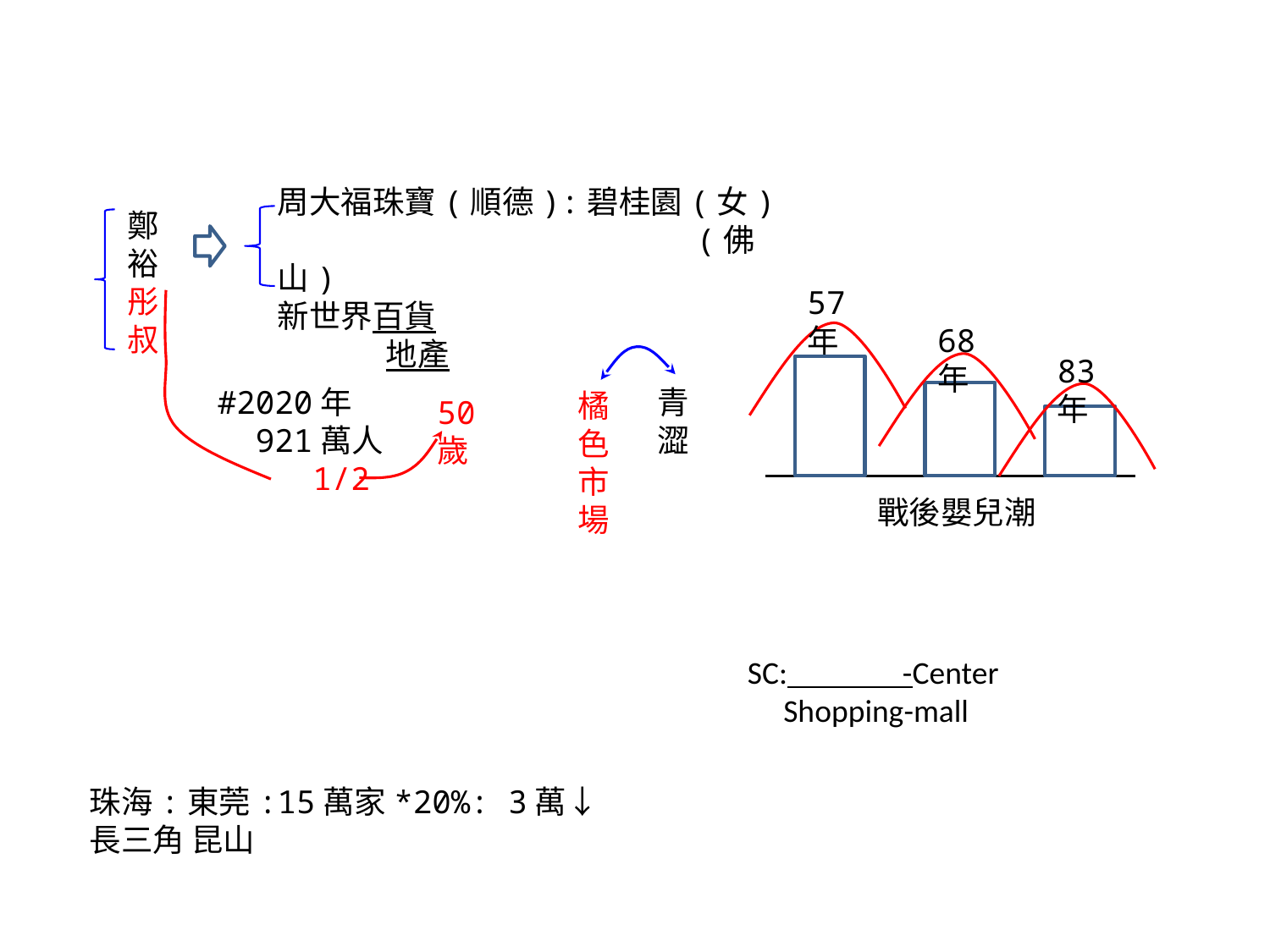

周大福珠寶(順德):碧桂園(女)
                      (佛山)
新世界百貨
              地產

鄭
裕
彤
叔

#2020年
  921萬人
     1/2
青
澀
橘
色
市
場
50歲

57年
68年

83年

戰後嬰兒潮
SC:                -Center
     Shopping-mall
  珠海:東莞:15萬家*20%: 3萬↓
  長三角 昆山